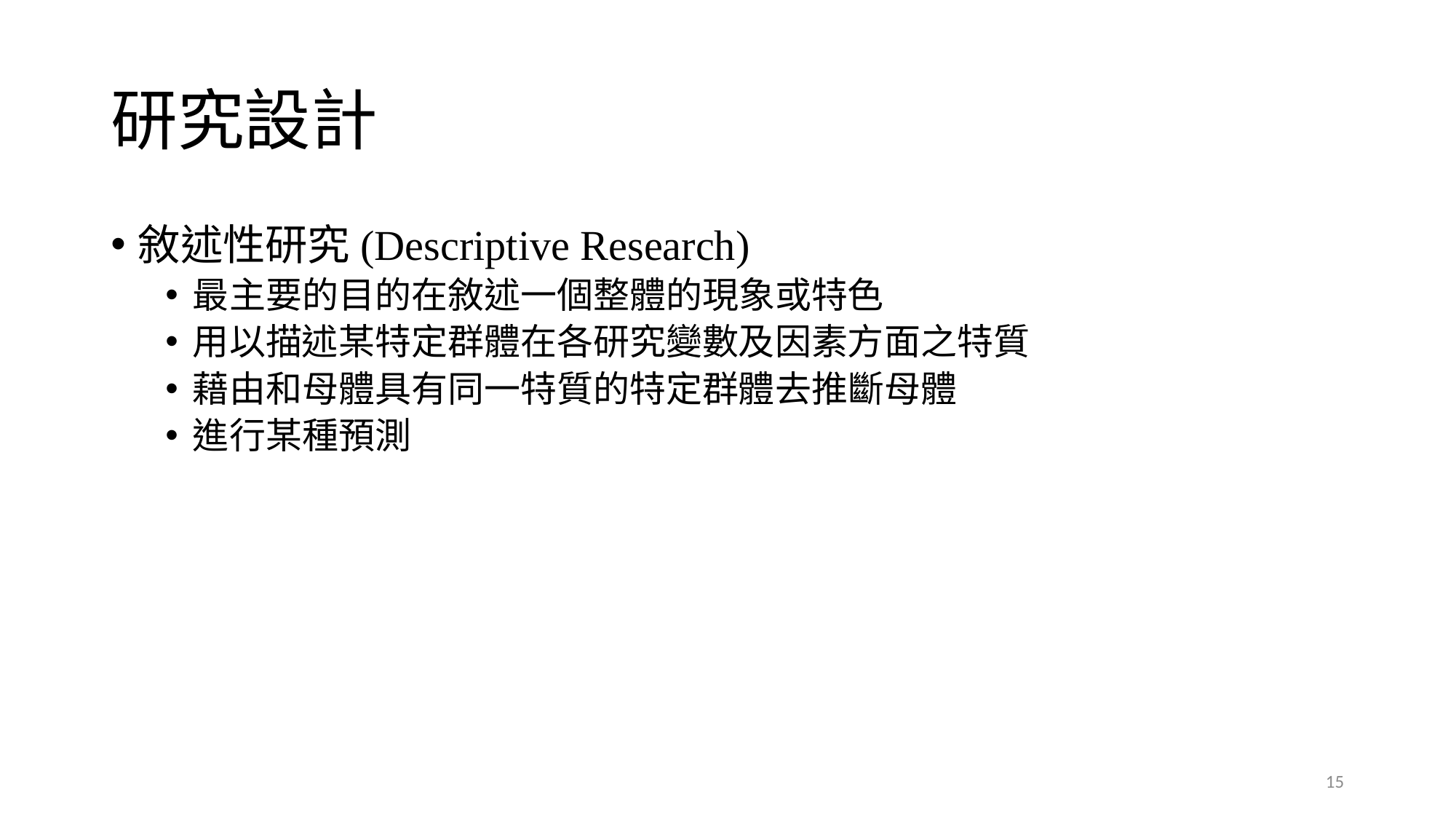

# 研究設計
敘述性研究(Descriptive Research)
最主要的目的在敘述一個整體的現象或特色
用以描述某特定群體在各研究變數及因素方面之特質
藉由和母體具有同一特質的特定群體去推斷母體
進行某種預測
15